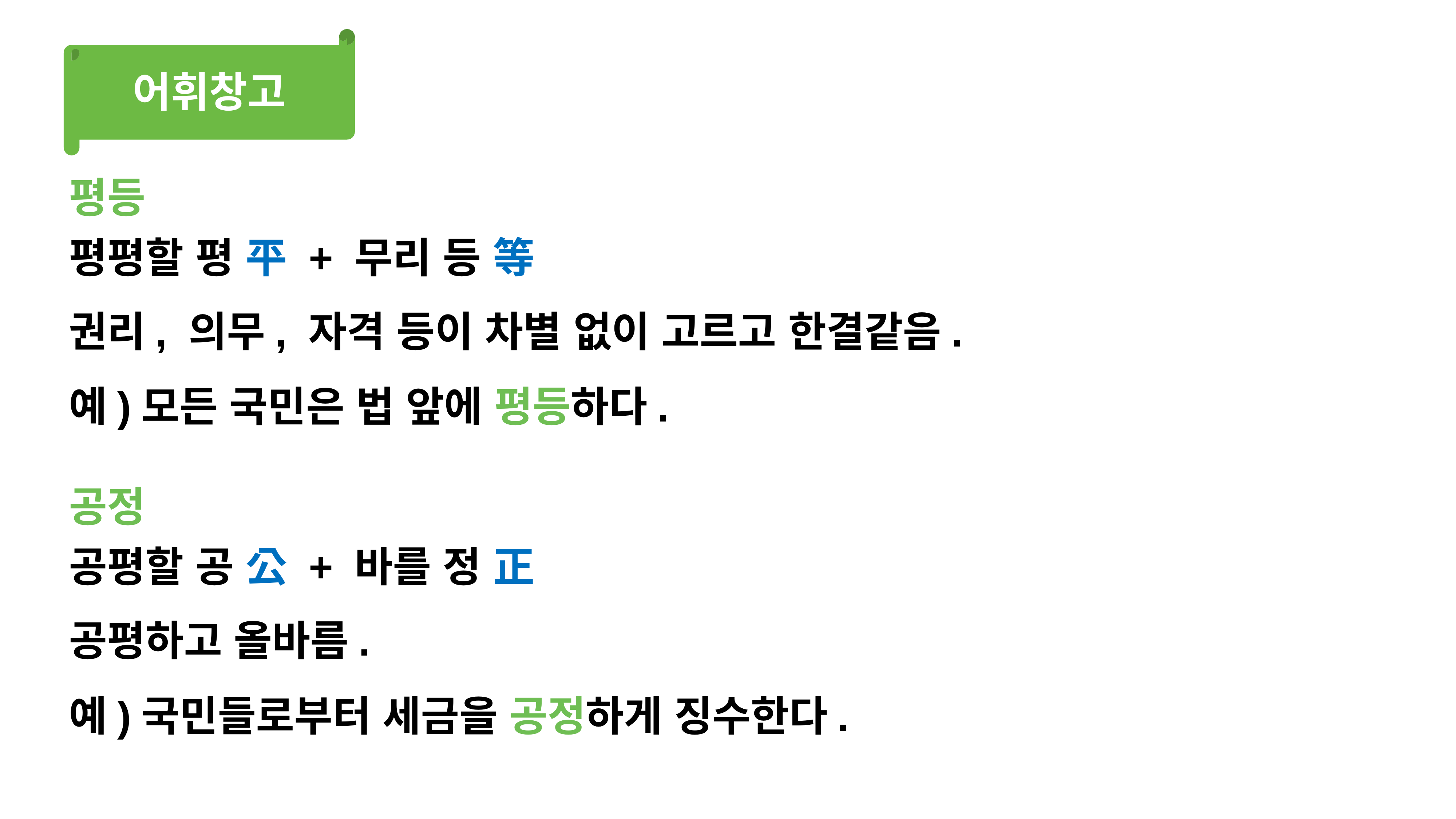

어휘창고
평등
평평할 평 平 + 무리 등 等
권리, 의무, 자격 등이 차별 없이 고르고 한결같음.
예)모든 국민은 법 앞에 평등하다.
공정
공평할 공 公 + 바를 정 正
공평하고 올바름.
예)국민들로부터 세금을 공정하게 징수한다.